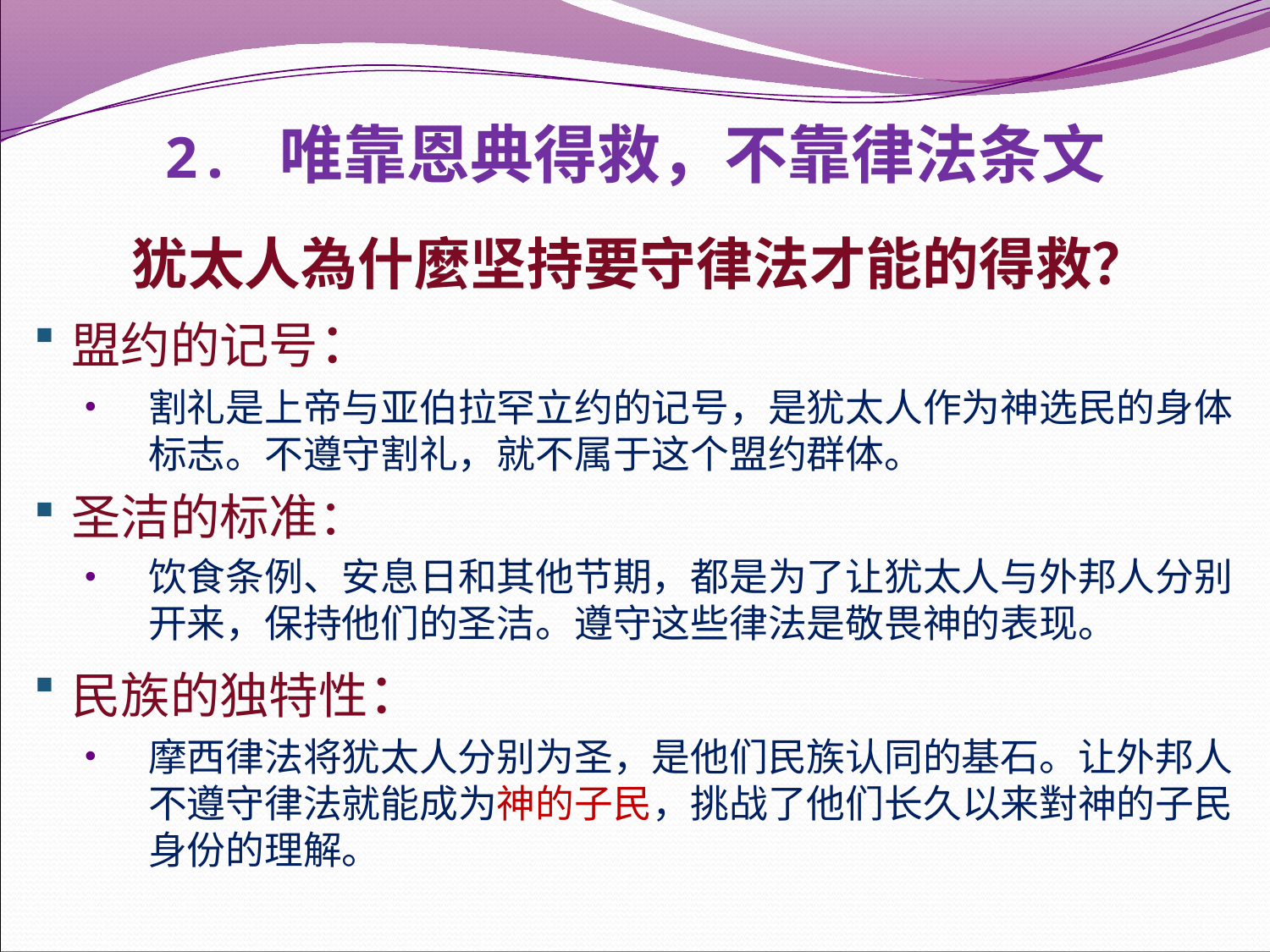

# 2. 唯靠恩典得救，不靠律法条文
犹太人為什麼坚持要守律法才能的得救？
盟约的记号：
割礼是上帝与亚伯拉罕立约的记号，是犹太人作为神选民的身体标志。不遵守割礼，就不属于这个盟约群体。
圣洁的标准：
饮食条例、安息日和其他节期，都是为了让犹太人与外邦人分别开来，保持他们的圣洁。遵守这些律法是敬畏神的表现。
民族的独特性：
摩西律法将犹太人分别为圣，是他们民族认同的基石。让外邦人不遵守律法就能成为神的子民，挑战了他们长久以来對神的子民身份的理解。